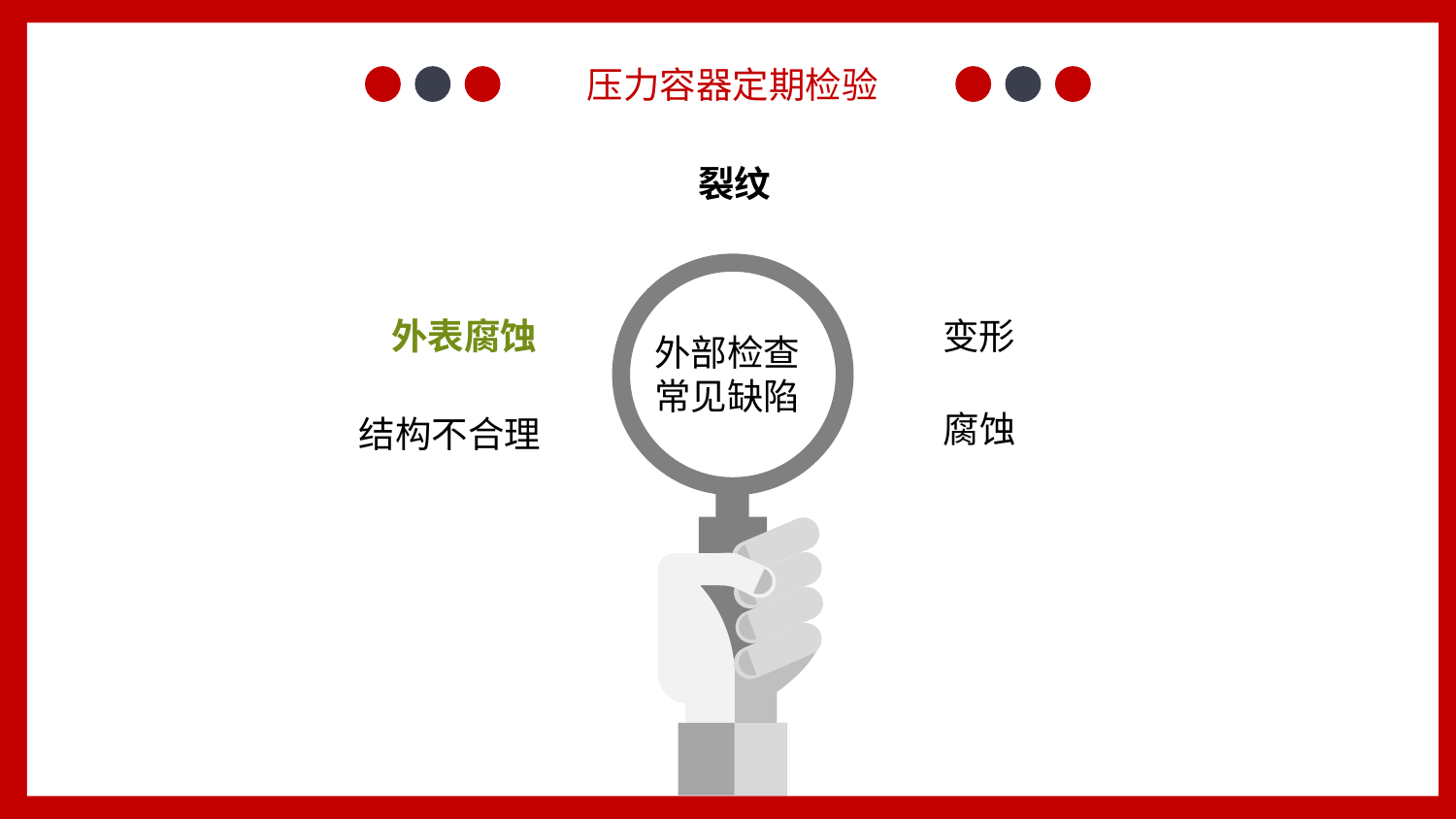

压力容器定期检验

裂纹

外表腐蚀
变形
外部检查
常见缺陷
 结构不合理
腐蚀